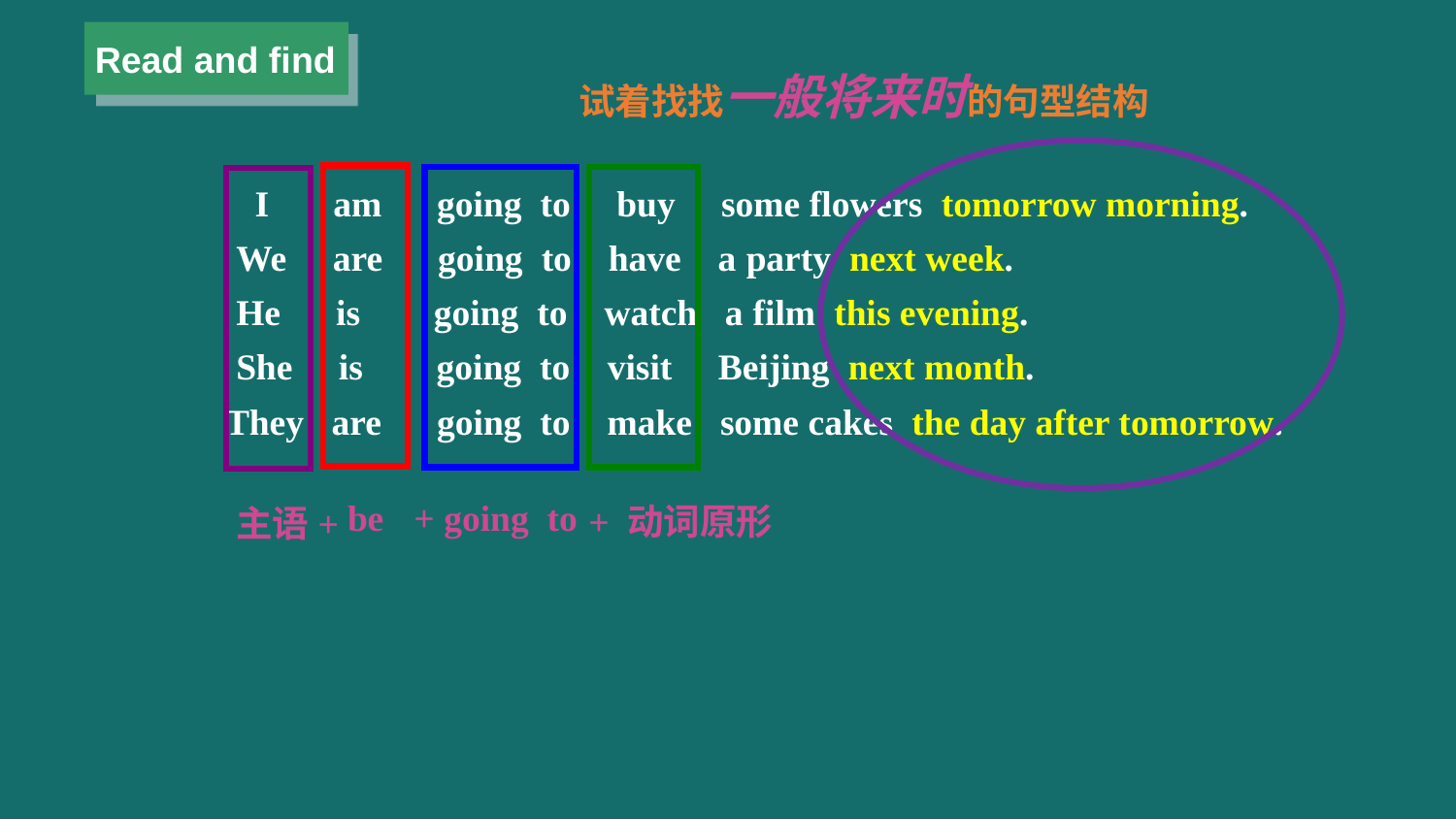

Read and find
试着找找一般将来时的句型结构

  I       am      going  to     buy     some flowers  tomorrow morning.
We     are      going  to    have    a party  next week.
He      is        going  to    watch   a film  this evening.
She     is        going  to    visit     Beijing  next month.
They   are      going  to    make   some cakes  the day after tomorrow.
be
+ going  to
+ 动词原形
主语+